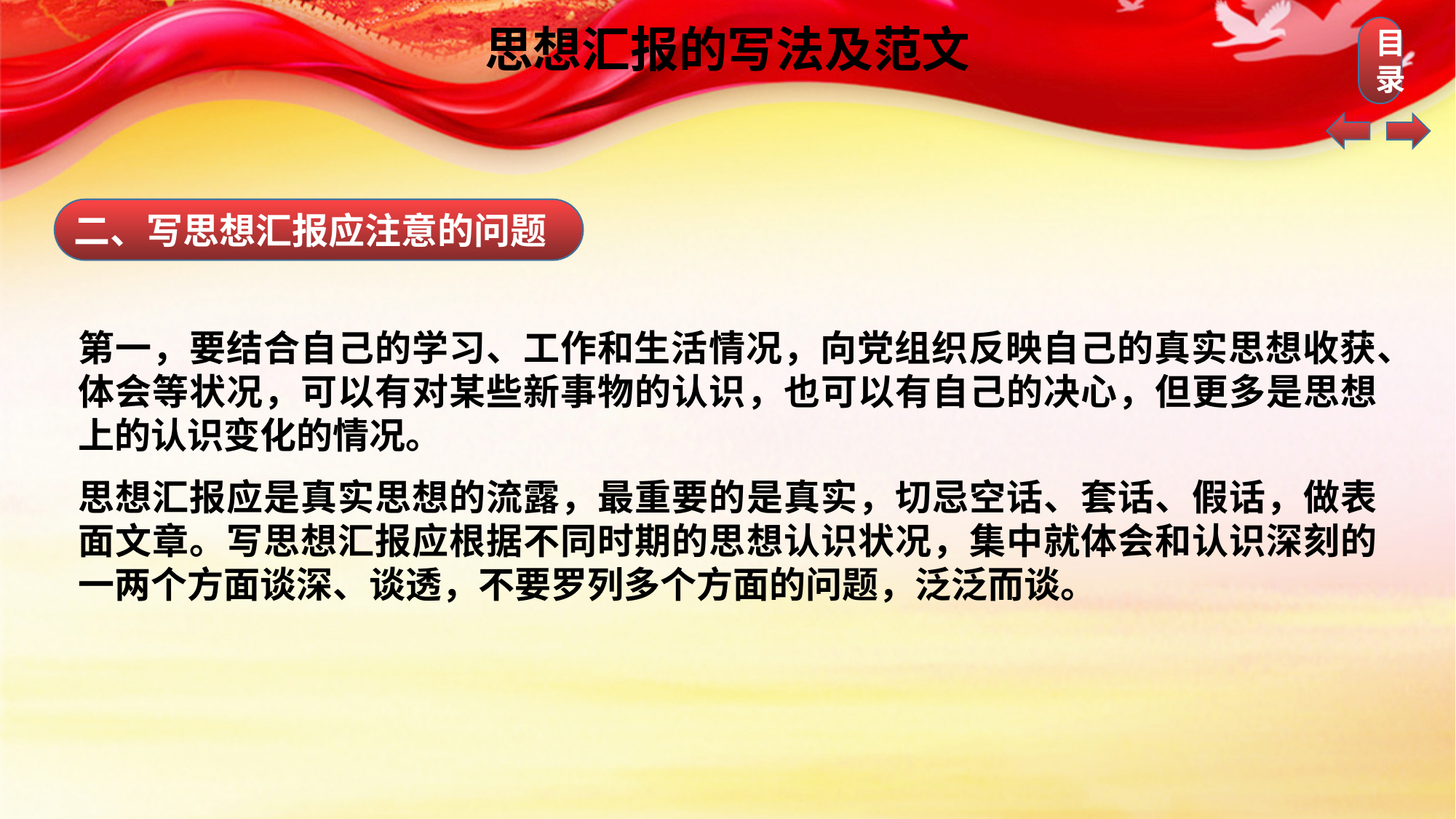

思想汇报的写法及范文
二、写思想汇报应注意的问题
第一，要结合自己的学习、工作和生活情况，向党组织反映自己的真实思想收获、体会等状况，可以有对某些新事物的认识，也可以有自己的决心，但更多是思想上的认识变化的情况。
思想汇报应是真实思想的流露，最重要的是真实，切忌空话、套话、假话，做表面文章。写思想汇报应根据不同时期的思想认识状况，集中就体会和认识深刻的一两个方面谈深、谈透，不要罗列多个方面的问题，泛泛而谈。